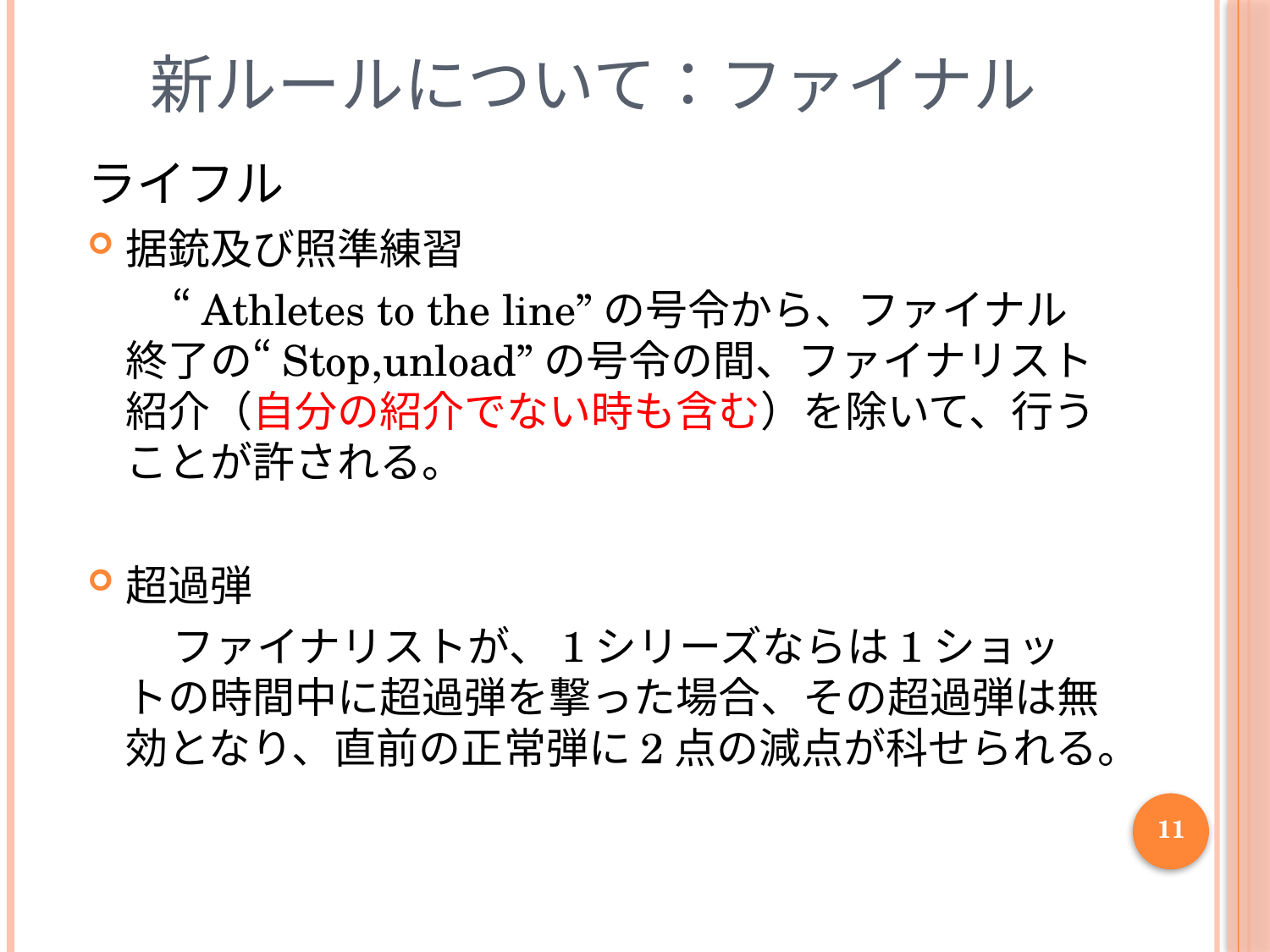

# 新ルールについて：ファイナル
ライフル
据銃及び照準練習
　　“Athletes to the line”の号令から、ファイナル終了の“Stop,unload”の号令の間、ファイナリスト紹介（自分の紹介でない時も含む）を除いて、行うことが許される。

超過弾
　　ファイナリストが、1シリーズならは1ショットの時間中に超過弾を撃った場合、その超過弾は無効となり、直前の正常弾に2点の減点が科せられる。

11